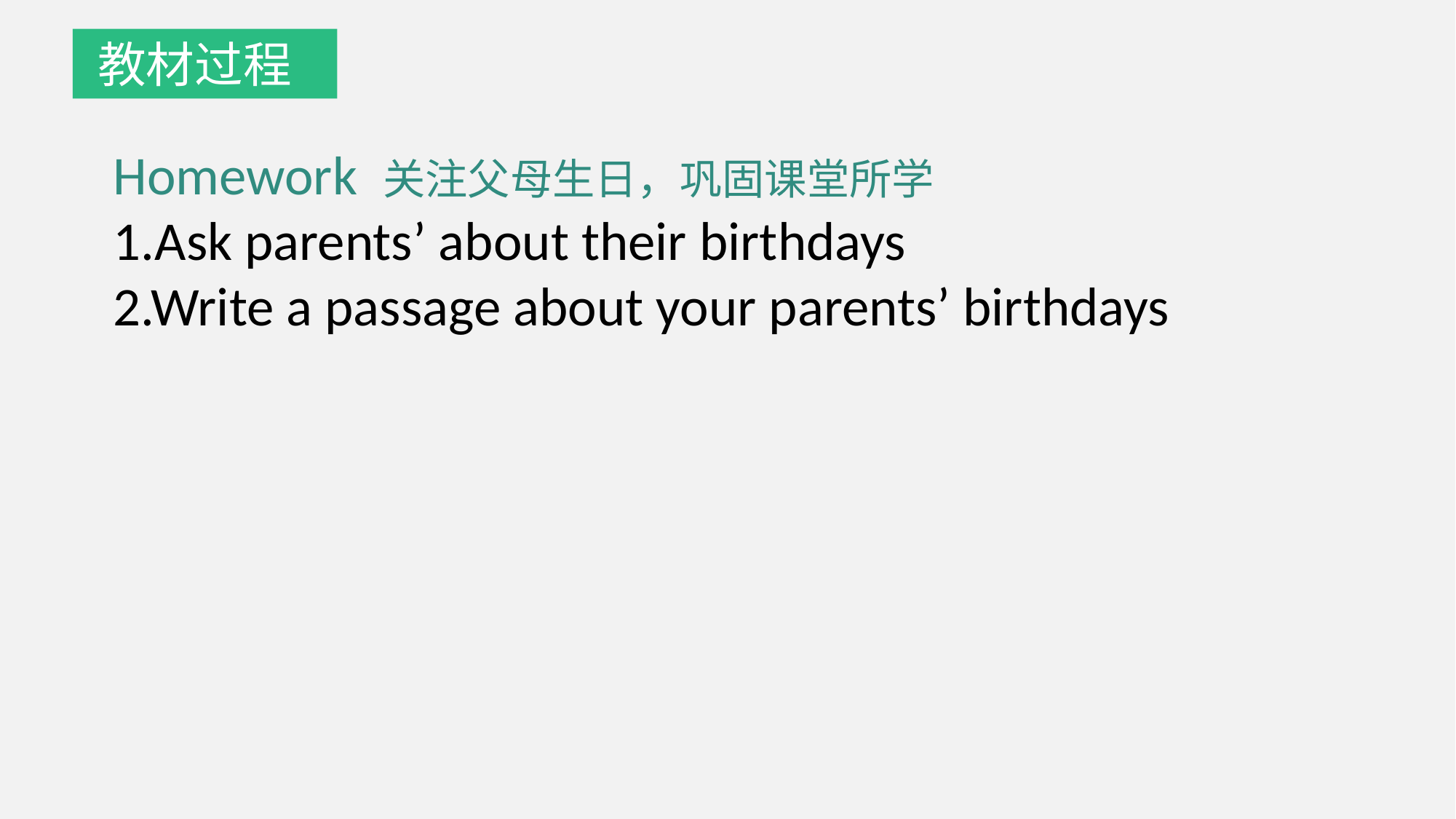

教材过程
Homework 关注父母生日，巩固课堂所学
1.Ask parents’ about their birthdays
2.Write a passage about your parents’ birthdays